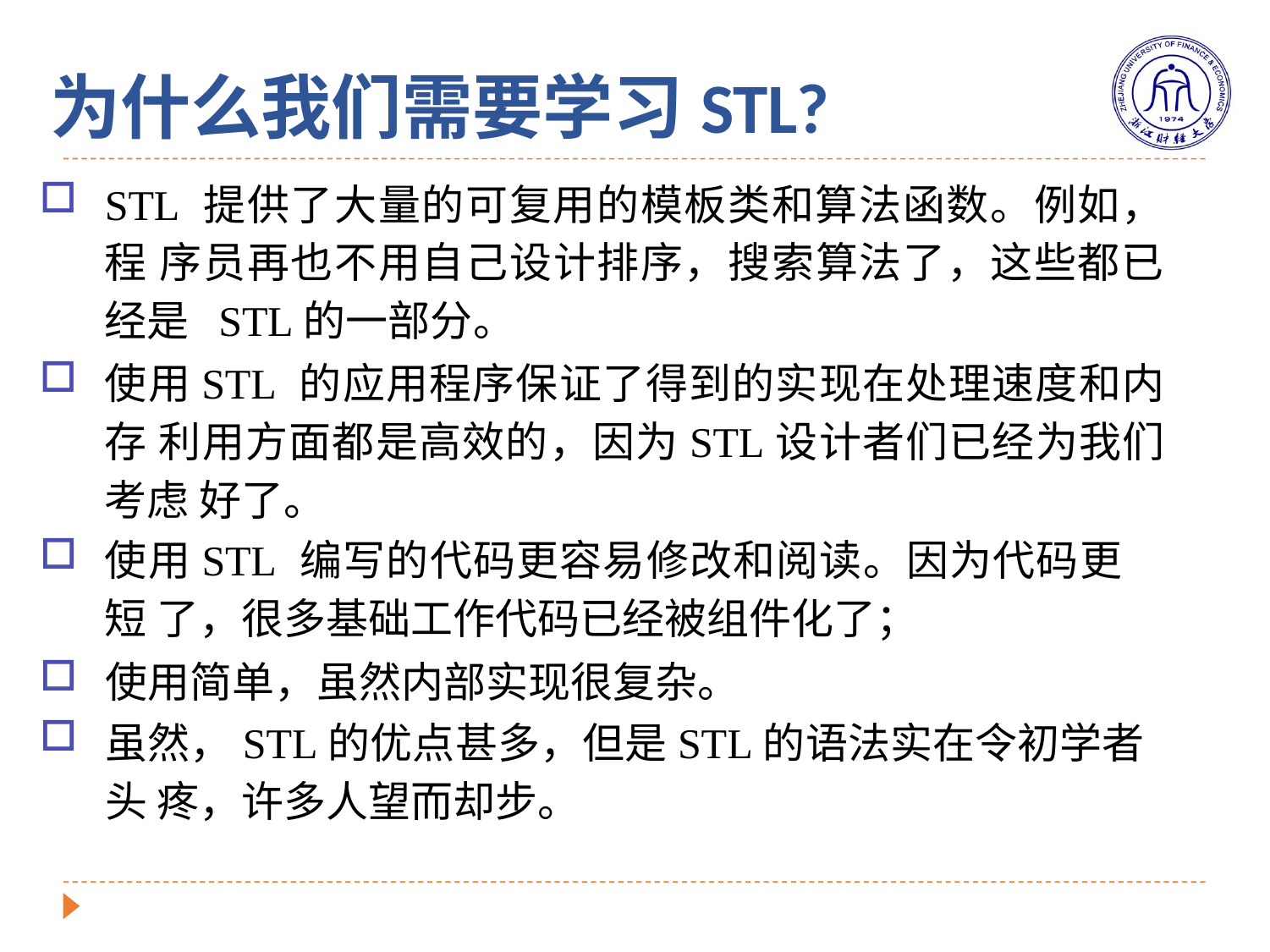

# 为什么我们需要学习STL?

STL 提供了大量的可复用的模板类和算法函数。例如，程 序员再也不用自己设计排序，搜索算法了，这些都已经是  STL的一部分。
使用STL 的应用程序保证了得到的实现在处理速度和内存 利用方面都是高效的，因为STL设计者们已经为我们考虑 好了。
使用STL 编写的代码更容易修改和阅读。因为代码更短 了，很多基础工作代码已经被组件化了；
使用简单，虽然内部实现很复杂。
虽然，STL的优点甚多，但是STL的语法实在令初学者头 疼，许多人望而却步。
5